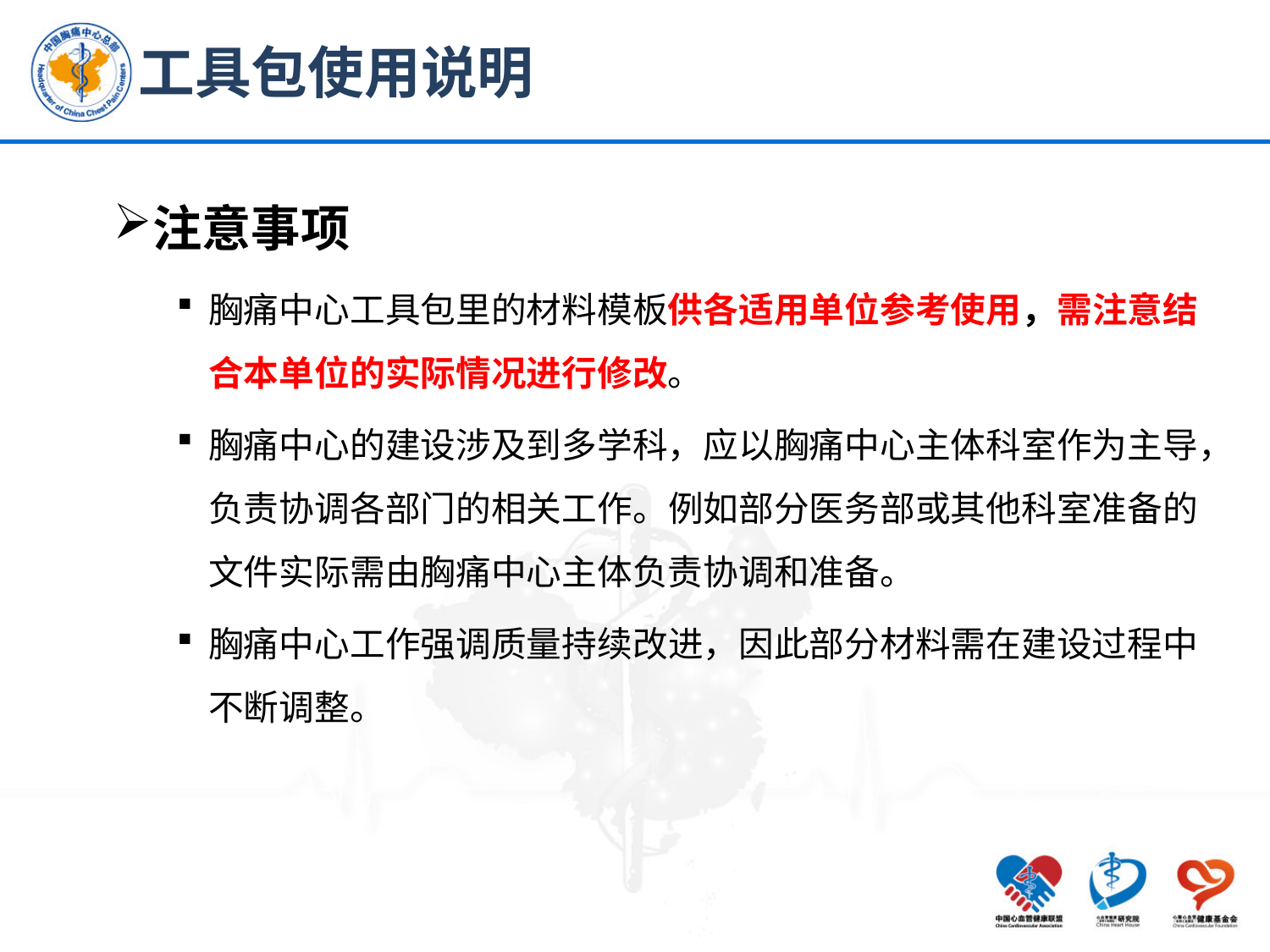

# 工具包使用说明
注意事项
胸痛中心工具包里的材料模板供各适用单位参考使用，需注意结合本单位的实际情况进行修改。
胸痛中心的建设涉及到多学科，应以胸痛中心主体科室作为主导，负责协调各部门的相关工作。例如部分医务部或其他科室准备的文件实际需由胸痛中心主体负责协调和准备。
胸痛中心工作强调质量持续改进，因此部分材料需在建设过程中不断调整。